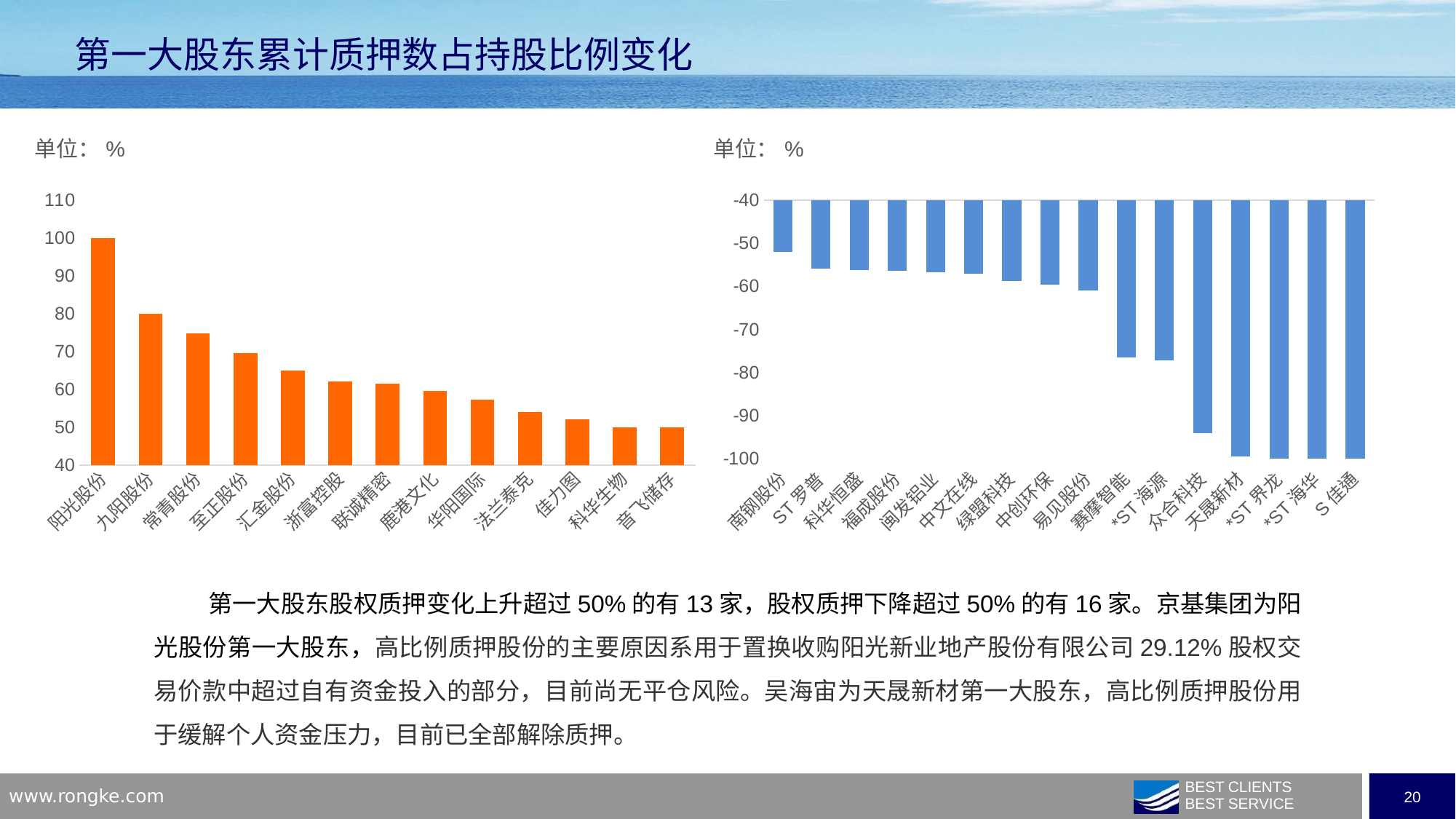

第一大股东累计质押数占持股比例变化

[unsupported chart]

[unsupported chart]

第一大股东股权质押变化上升超过50%的有13家，股权质押下降超过50%的有16家。京基集团为阳光股份第一大股东，高比例质押股份的主要原因系用于置换收购阳光新业地产股份有限公司29.12%股权交易价款中超过自有资金投入的部分，目前尚无平仓风险。吴海宙为天晟新材第一大股东，高比例质押股份用于缓解个人资金压力，目前已全部解除质押。